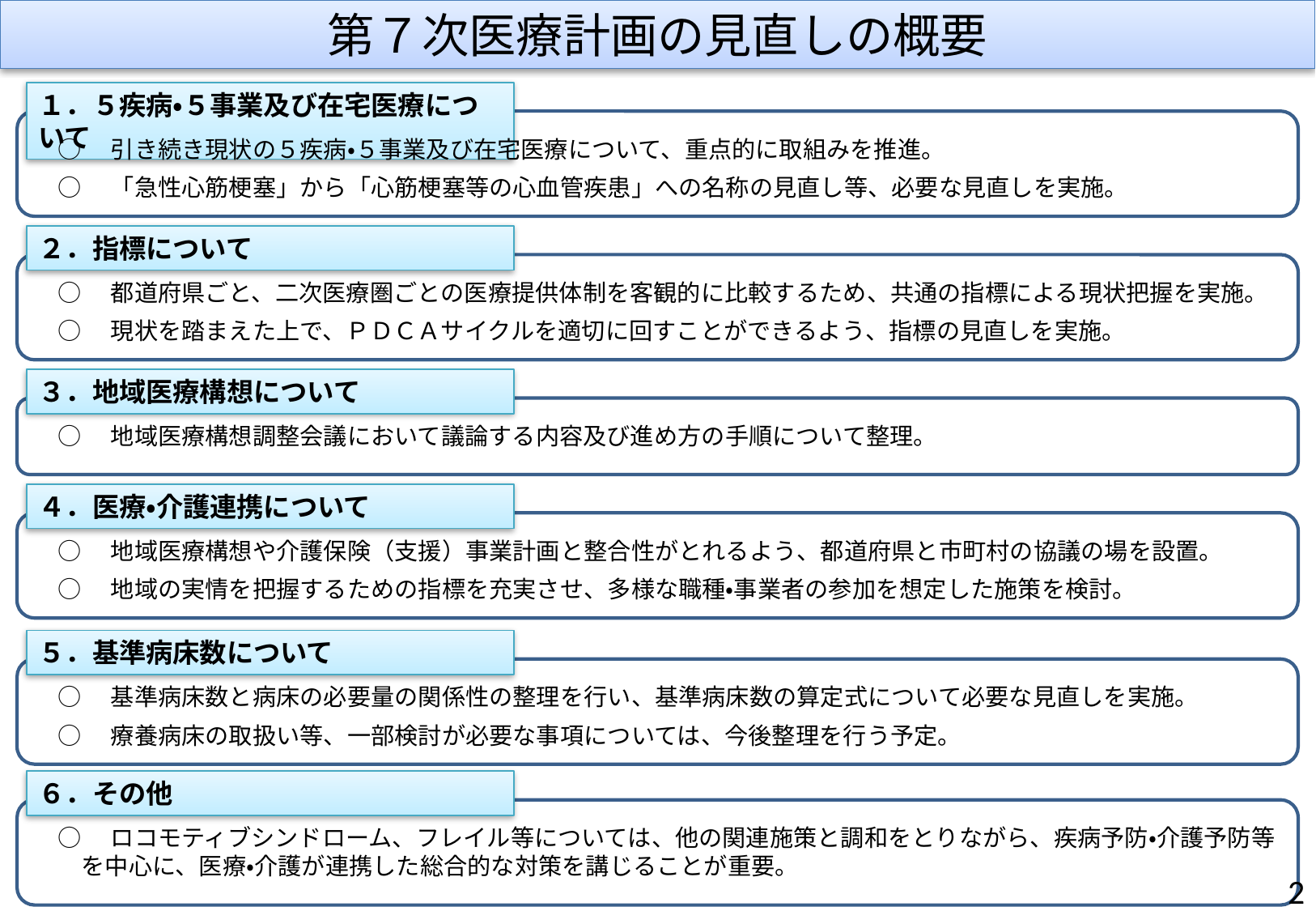

第７次医療計画の見直しの概要
１．５疾病・５事業及び在宅医療について

○　引き続き現状の５疾病・５事業及び在宅医療について、重点的に取組みを推進。
○　「急性心筋梗塞」から「心筋梗塞等の心血管疾患」への名称の見直し等、必要な見直しを実施。
２．指標について

○　都道府県ごと、二次医療圏ごとの医療提供体制を客観的に比較するため、共通の指標による現状把握を実施。
○　現状を踏まえた上で、ＰＤＣＡサイクルを適切に回すことができるよう、指標の見直しを実施。
３．地域医療構想について

○　地域医療構想調整会議において議論する内容及び進め方の手順について整理。
４．医療・介護連携について

○　地域医療構想や介護保険（支援）事業計画と整合性がとれるよう、都道府県と市町村の協議の場を設置。
○　地域の実情を把握するための指標を充実させ、多様な職種・事業者の参加を想定した施策を検討。
５．基準病床数について

○　基準病床数と病床の必要量の関係性の整理を行い、基準病床数の算定式について必要な見直しを実施。
○　療養病床の取扱い等、一部検討が必要な事項については、今後整理を行う予定。
６．その他

○　ロコモティブシンドローム、フレイル等については、他の関連施策と調和をとりながら、疾病予防・介護予防等を中心に、医療・介護が連携した総合的な対策を講じることが重要。
2